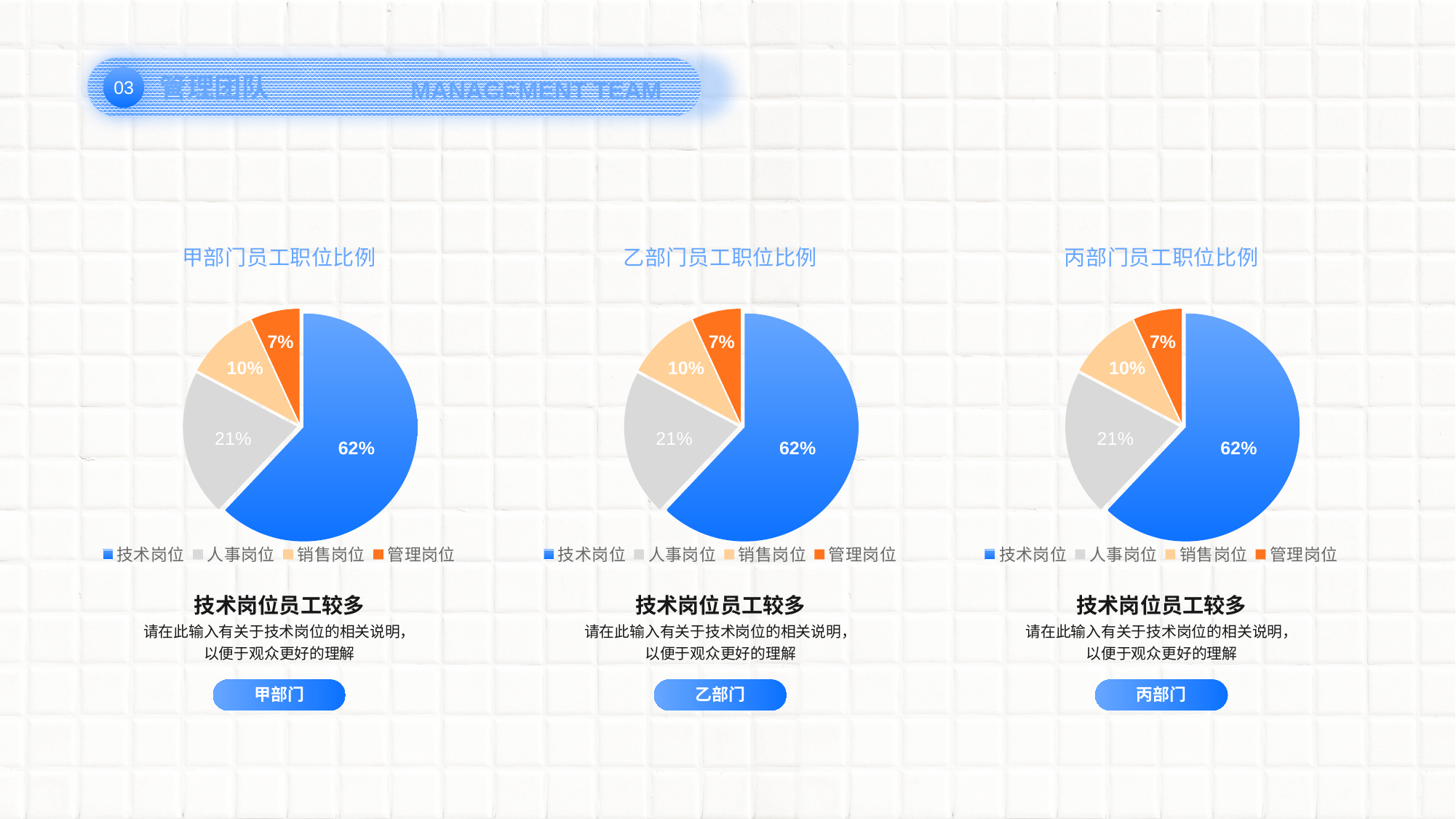

03
管理团队
MANAGEMENT TEAM

### Chart: 甲部门员工职位比例

| Category | Sales |
|---|---|
| 技术岗位 | 9.0 |
| 人事岗位 | 3.0 |
| 销售岗位 | 1.5 |
| 管理岗位 | 1.0 |

### Chart: 乙部门员工职位比例

| Category | Sales |
|---|---|
| 技术岗位 | 9.0 |
| 人事岗位 | 3.0 |
| 销售岗位 | 1.5 |
| 管理岗位 | 1.0 |

### Chart: 丙部门员工职位比例

| Category | Sales |
|---|---|
| 技术岗位 | 9.0 |
| 人事岗位 | 3.0 |
| 销售岗位 | 1.5 |
| 管理岗位 | 1.0 |
技术岗位员工较多
技术岗位员工较多
技术岗位员工较多
请在此输入有关于技术岗位的相关说明，以便于观众更好的理解
请在此输入有关于技术岗位的相关说明，以便于观众更好的理解
请在此输入有关于技术岗位的相关说明，以便于观众更好的理解
甲部门
乙部门
丙部门